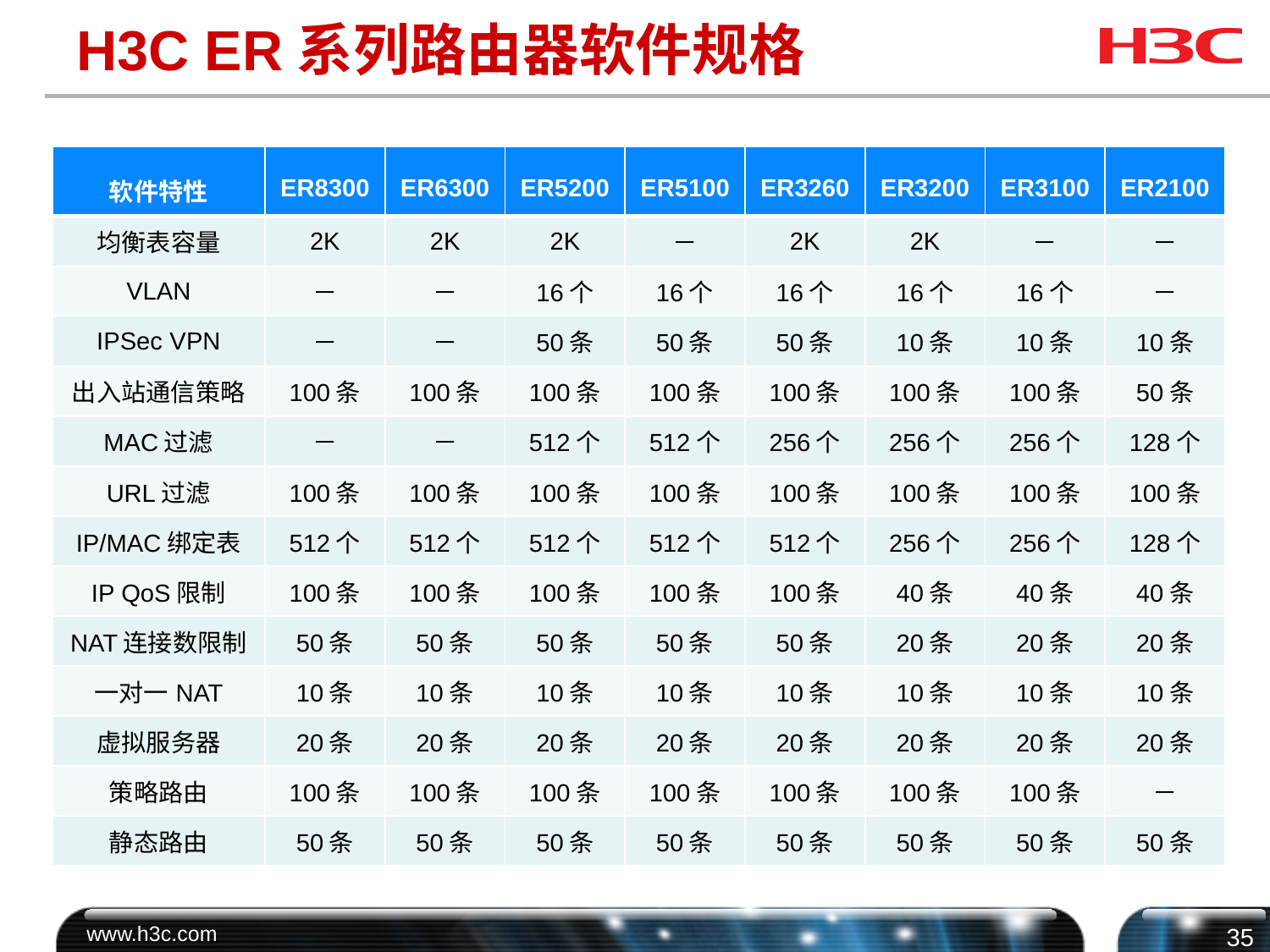

# H3C ER系列路由器软件规格
| 软件特性 | ER8300 | ER6300 | ER5200 | ER5100 | ER3260 | ER3200 | ER3100 | ER2100 |
| --- | --- | --- | --- | --- | --- | --- | --- | --- |
| 均衡表容量 | 2K | 2K | 2K | － | 2K | 2K | － | － |
| VLAN | － | － | 16个 | 16个 | 16个 | 16个 | 16个 | － |
| IPSec VPN | － | － | 50条 | 50条 | 50条 | 10条 | 10条 | 10条 |
| 出入站通信策略 | 100条 | 100条 | 100条 | 100条 | 100条 | 100条 | 100条 | 50条 |
| MAC过滤 | － | － | 512个 | 512个 | 256个 | 256个 | 256个 | 128个 |
| URL过滤 | 100条 | 100条 | 100条 | 100条 | 100条 | 100条 | 100条 | 100条 |
| IP/MAC绑定表 | 512个 | 512个 | 512个 | 512个 | 512个 | 256个 | 256个 | 128个 |
| IP QoS限制 | 100条 | 100条 | 100条 | 100条 | 100条 | 40条 | 40条 | 40条 |
| NAT连接数限制 | 50条 | 50条 | 50条 | 50条 | 50条 | 20条 | 20条 | 20条 |
| 一对一NAT | 10条 | 10条 | 10条 | 10条 | 10条 | 10条 | 10条 | 10条 |
| 虚拟服务器 | 20条 | 20条 | 20条 | 20条 | 20条 | 20条 | 20条 | 20条 |
| 策略路由 | 100条 | 100条 | 100条 | 100条 | 100条 | 100条 | 100条 | － |
| 静态路由 | 50条 | 50条 | 50条 | 50条 | 50条 | 50条 | 50条 | 50条 |